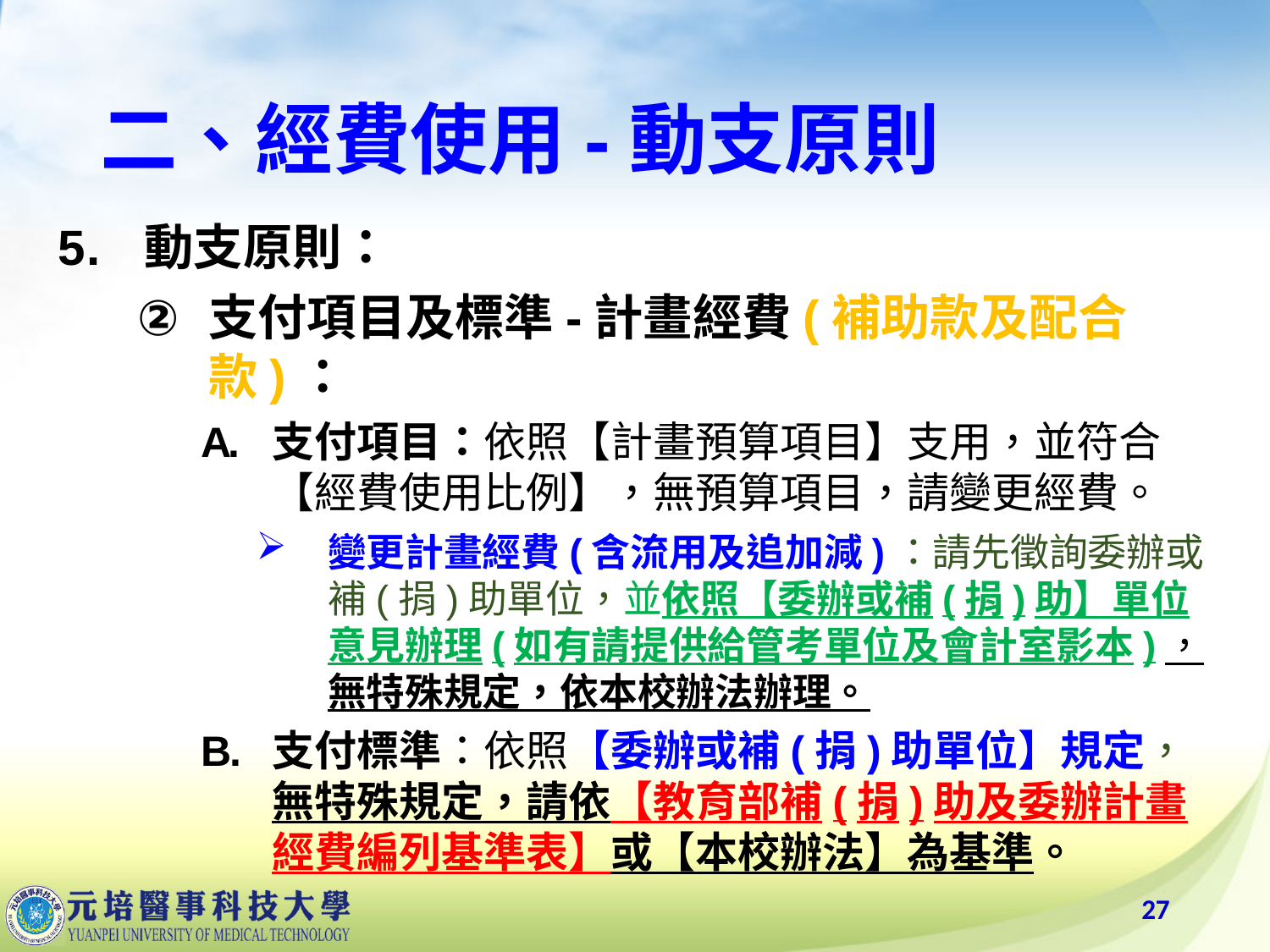

# 二、經費使用-動支原則
 動支原則：
支付項目及標準-計畫經費(補助款及配合款)：
支付項目：依照【計畫預算項目】支用，並符合【經費使用比例】，無預算項目，請變更經費。
變更計畫經費(含流用及追加減)：請先徵詢委辦或補(捐)助單位，並依照【委辦或補(捐)助】單位意見辦理(如有請提供給管考單位及會計室影本)，無特殊規定，依本校辦法辦理。
支付標準：依照【委辦或補(捐)助單位】規定，無特殊規定，請依【教育部補(捐)助及委辦計畫經費編列基準表】或【本校辦法】為基準。

27